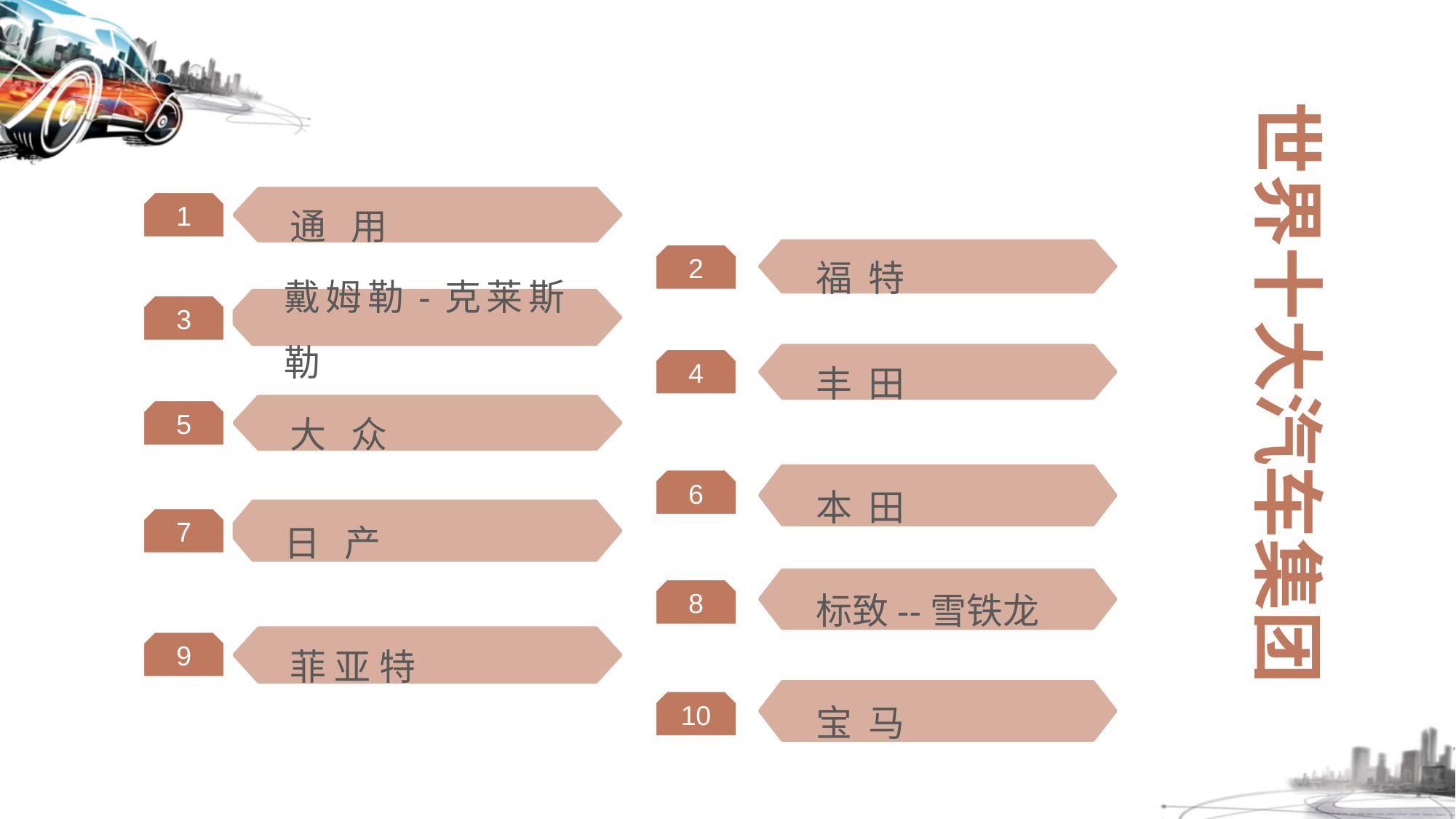

世界十大汽车集团
1
通   用
2
福  特
戴姆勒-克莱斯勒
3
4
丰  田
大   众
5
6
本  田
日   产
7
标致--雪铁龙
8
9
菲 亚 特
宝  马
10